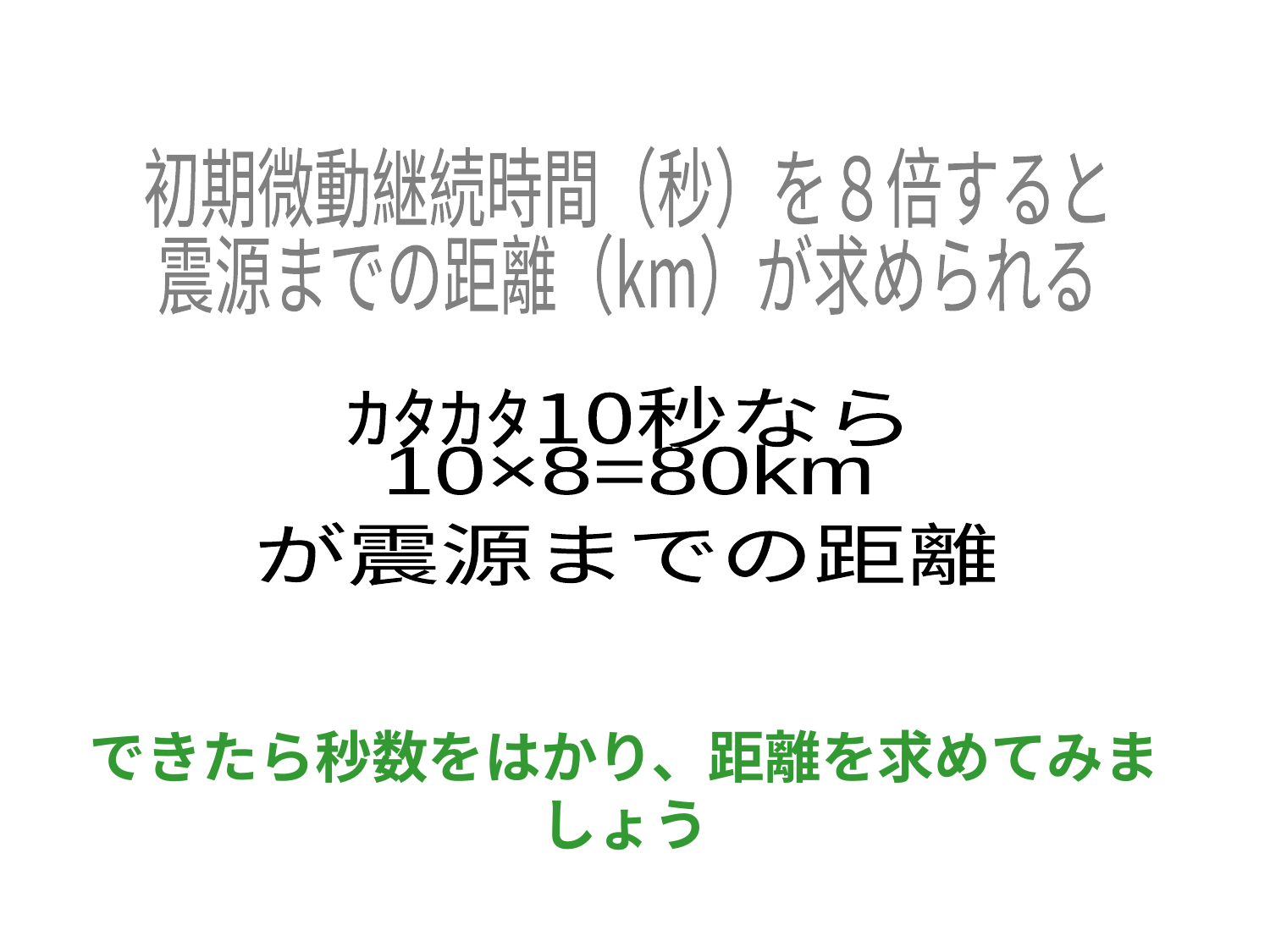

初期微動継続時間（秒）を８倍すると
震源までの距離（km）が求められる
ｶﾀｶﾀ10秒なら
10×8=80km
が震源までの距離
できたら秒数をはかり、距離を求めてみましょう